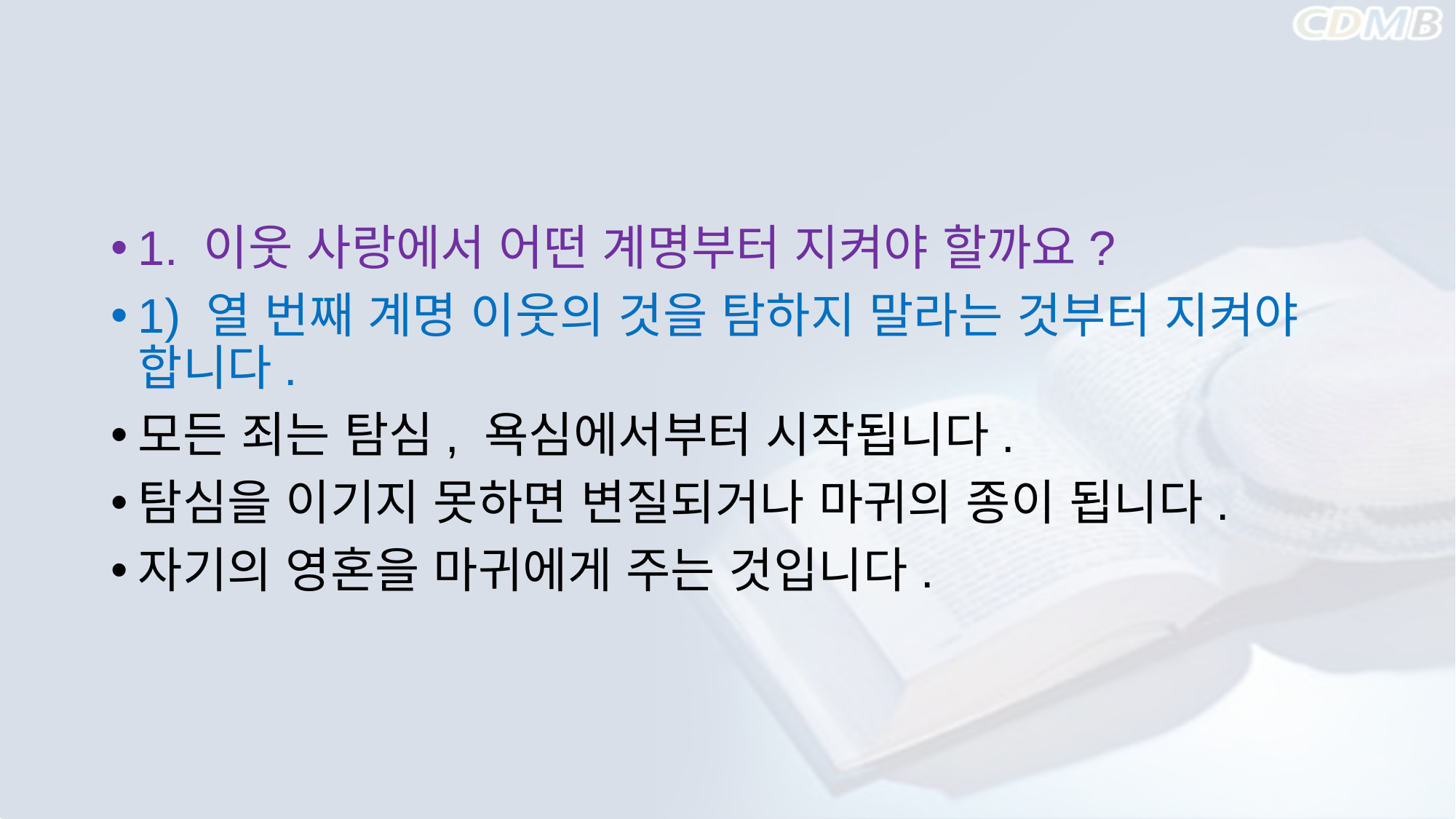

#
1. 이웃 사랑에서 어떤 계명부터 지켜야 할까요?
1) 열 번째 계명 이웃의 것을 탐하지 말라는 것부터 지켜야 합니다.
모든 죄는 탐심, 욕심에서부터 시작됩니다.
탐심을 이기지 못하면 변질되거나 마귀의 종이 됩니다.
자기의 영혼을 마귀에게 주는 것입니다.